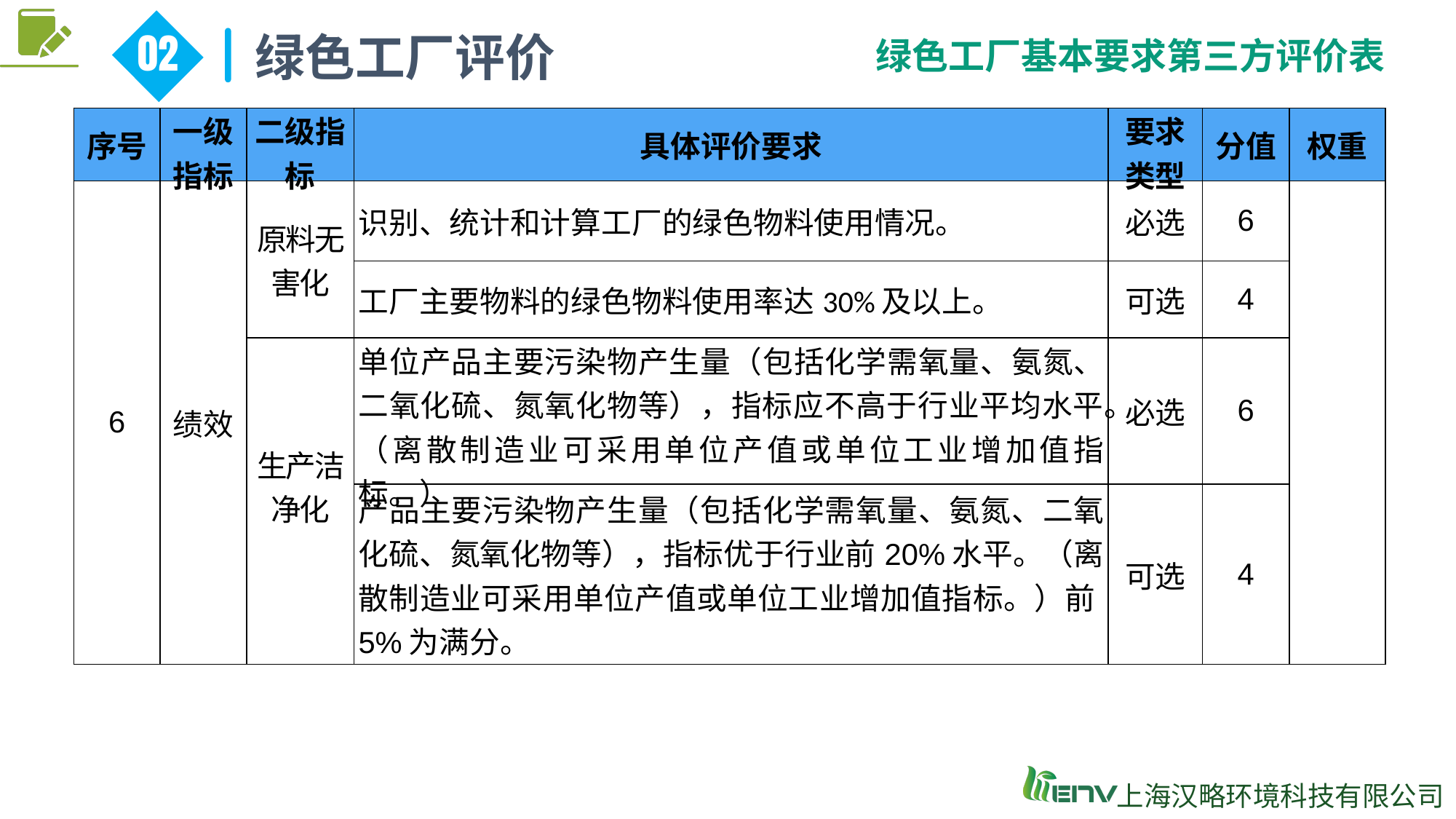

绿色工厂评价

02
绿色工厂基本要求第三方评价表
| 序号 | 一级 指标 | 二级指标 | 具体评价要求 | 要求类型 | 分值 | 权重 |
| --- | --- | --- | --- | --- | --- | --- |
| 6 | 绩效 | 原料无害化 | 识别、统计和计算工厂的绿色物料使用情况。 | 必选 | 6 |  |
|  |  |  | 工厂主要物料的绿色物料使用率达30%及以上。 | 可选 | 4 |  |
|  |  | 生产洁净化 | 单位产品主要污染物产生量（包括化学需氧量、氨氮、二氧化硫、氮氧化物等），指标应不高于行业平均水平。（离散制造业可采用单位产值或单位工业增加值指标。） | 必选 | 6 |  |
|  |  |  | 产品主要污染物产生量（包括化学需氧量、氨氮、二氧化硫、氮氧化物等），指标优于行业前20%水平。（离散制造业可采用单位产值或单位工业增加值指标。）前5%为满分。 | 可选 | 4 |  |